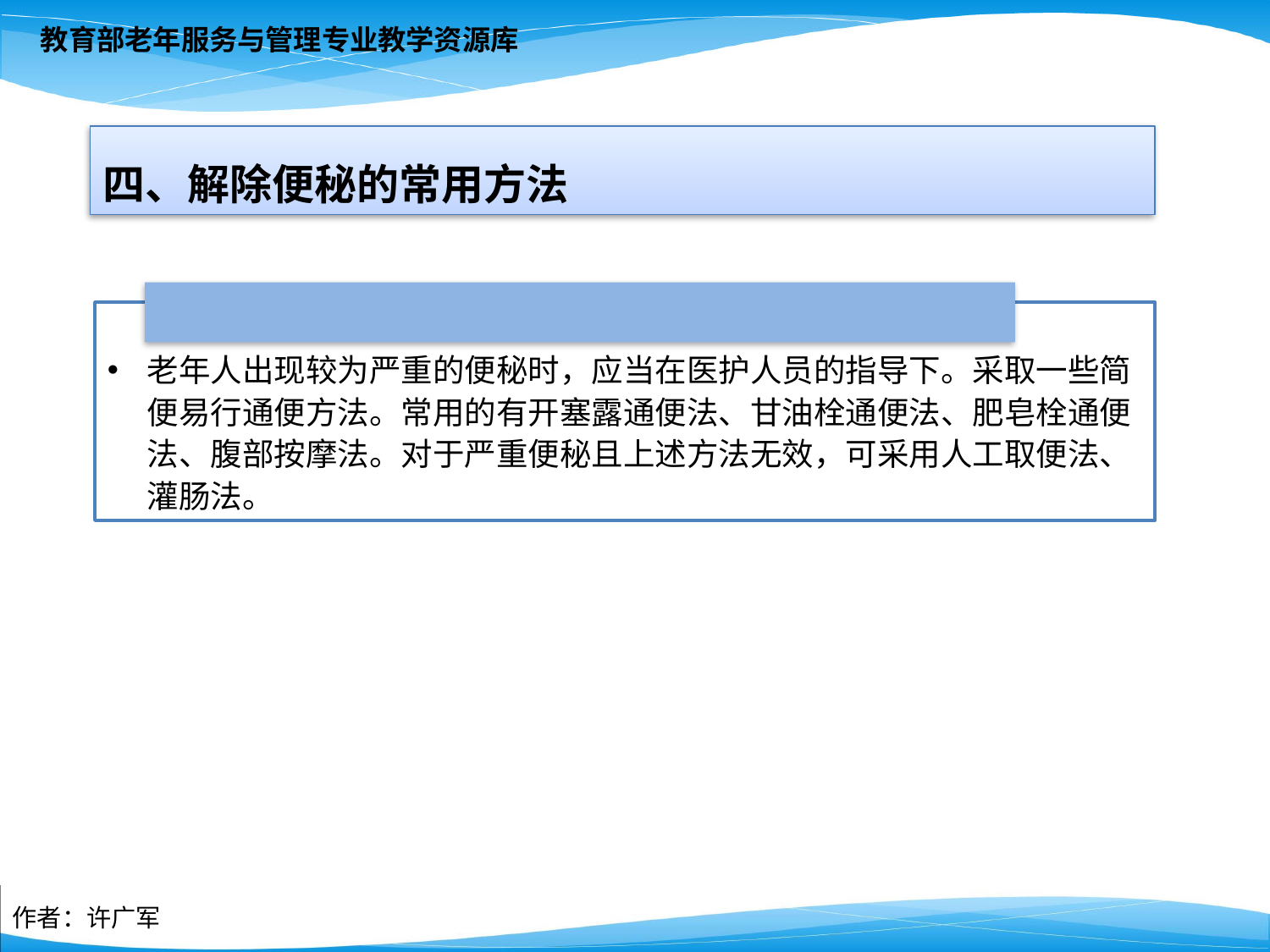

四、解除便秘的常用方法

老年人出现较为严重的便秘时，应当在医护人员的指导下。采取一些简便易行通便方法。常用的有开塞露通便法、甘油栓通便法、肥皂栓通便法、腹部按摩法。对于严重便秘且上述方法无效，可采用人工取便法、灌肠法。